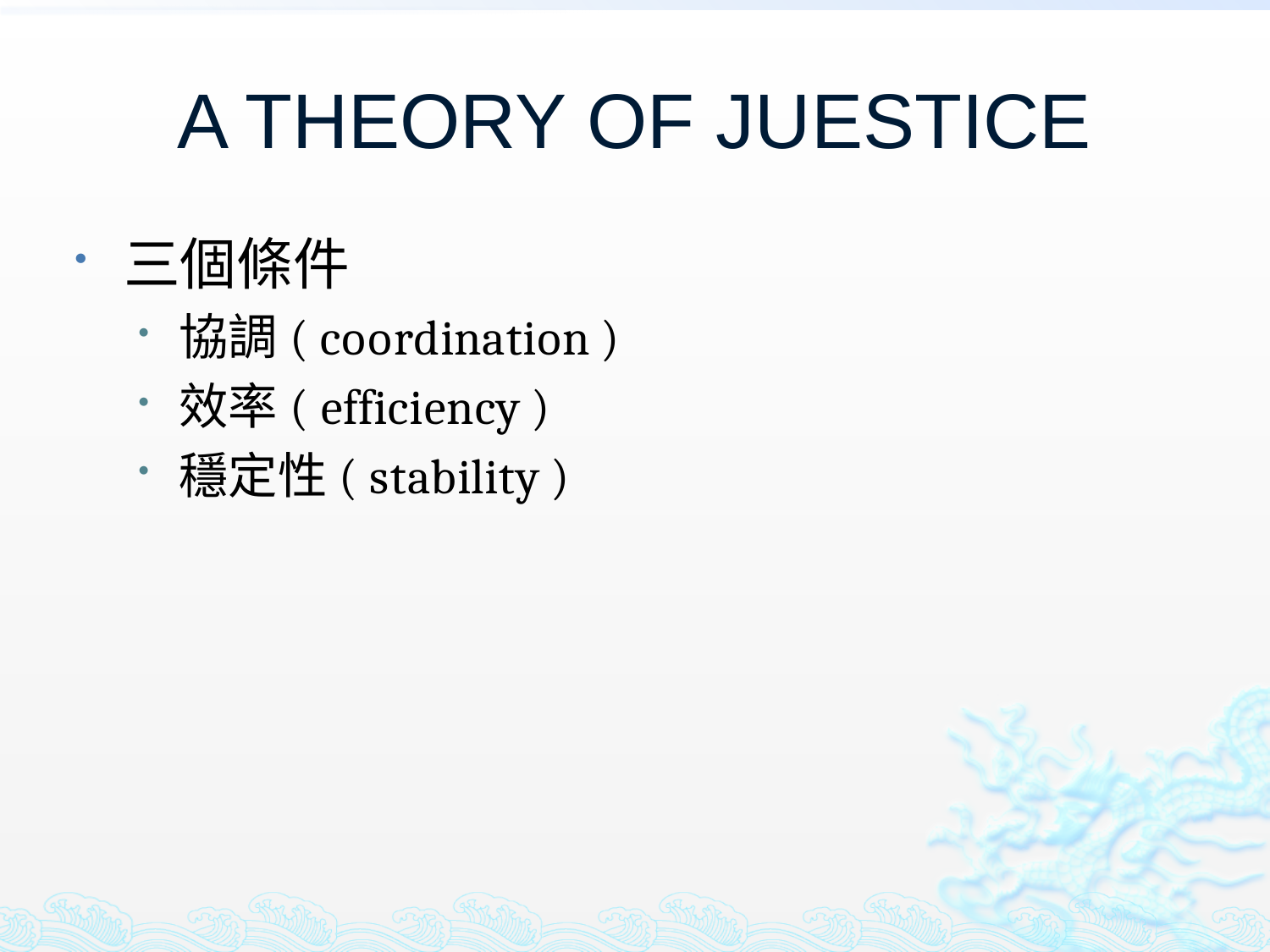

# A THEORY OF JUESTICE
三個條件
協調( coordination )
效率( efficiency )
穩定性( stability )